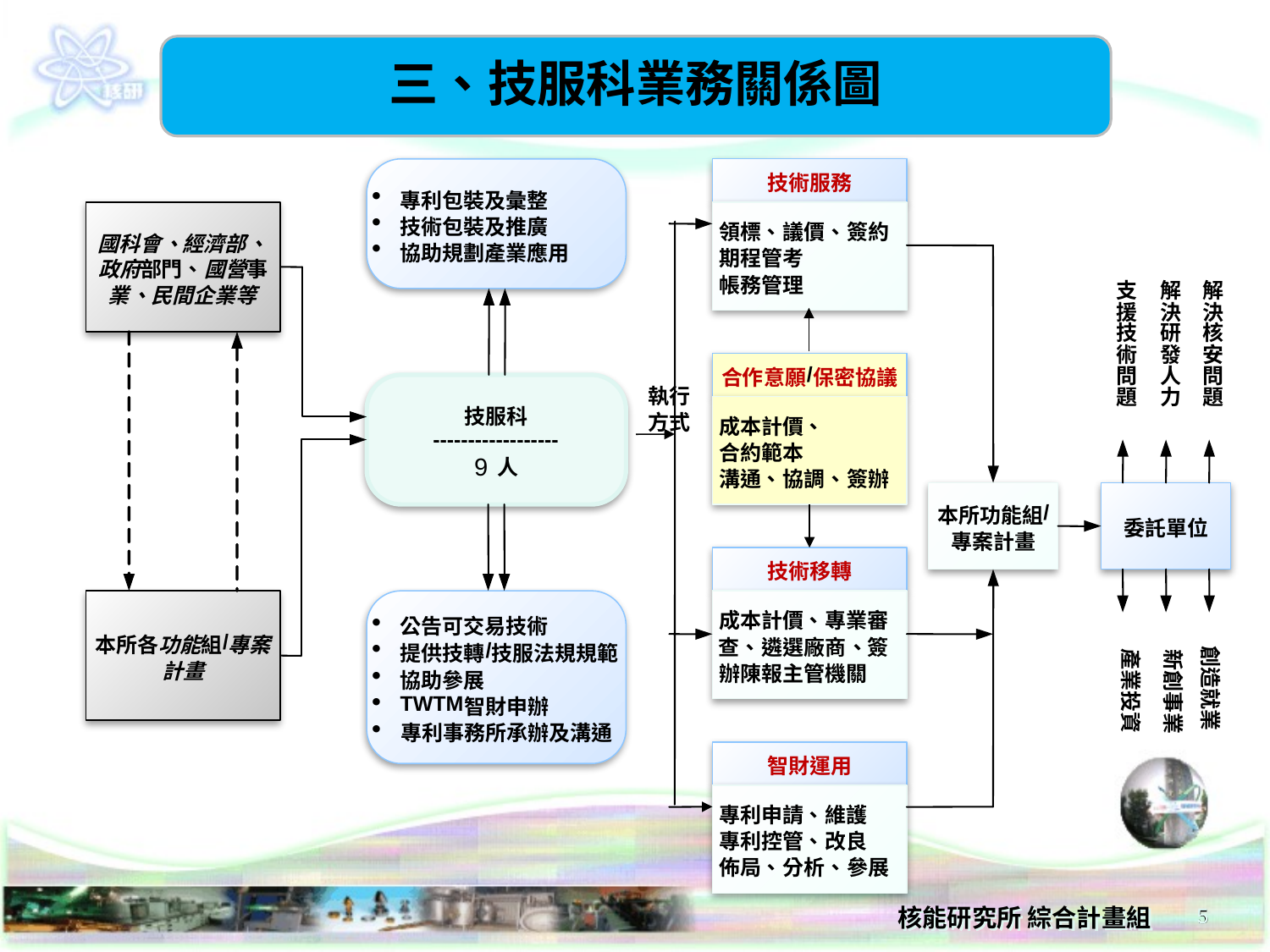

三、技服科業務關係圖

技術服務
•
專利包裝及彙整

•
技術包裝及推廣

領標
、
議價
、
簽約

國科會
、
經濟部
、
•
協助規劃產業應用
期程管考

政府部門
、
國營事

帳務管理
支
解
解
業
、
民間企業等

援
決
決

技
研
核

術
發
安

/
問
人
問
合作意願
保密協議

執行
題
力
題

技服科
方式

成本計價
、
------------------

合約範本

9
人

溝通
、
協調
、
簽辦

/
本所功能組

委託單位

專案計畫

技術移轉

成本計價
、
專業審
•
公告可交易技術

/

本所各功能組
專案

查
、
遴選廠商
、
簽

•
/
提供技轉
技服法規規範

計畫
辦陳報主管機關
•

協助參展
•
TWTM
智財申辦
•
專利事務所承辦及溝通

智財運用

專利申請
、
維護

專利控管
、
改良
佈局
、
分析
、
參展
創造就業
產業投資
新創事業
5
5
5